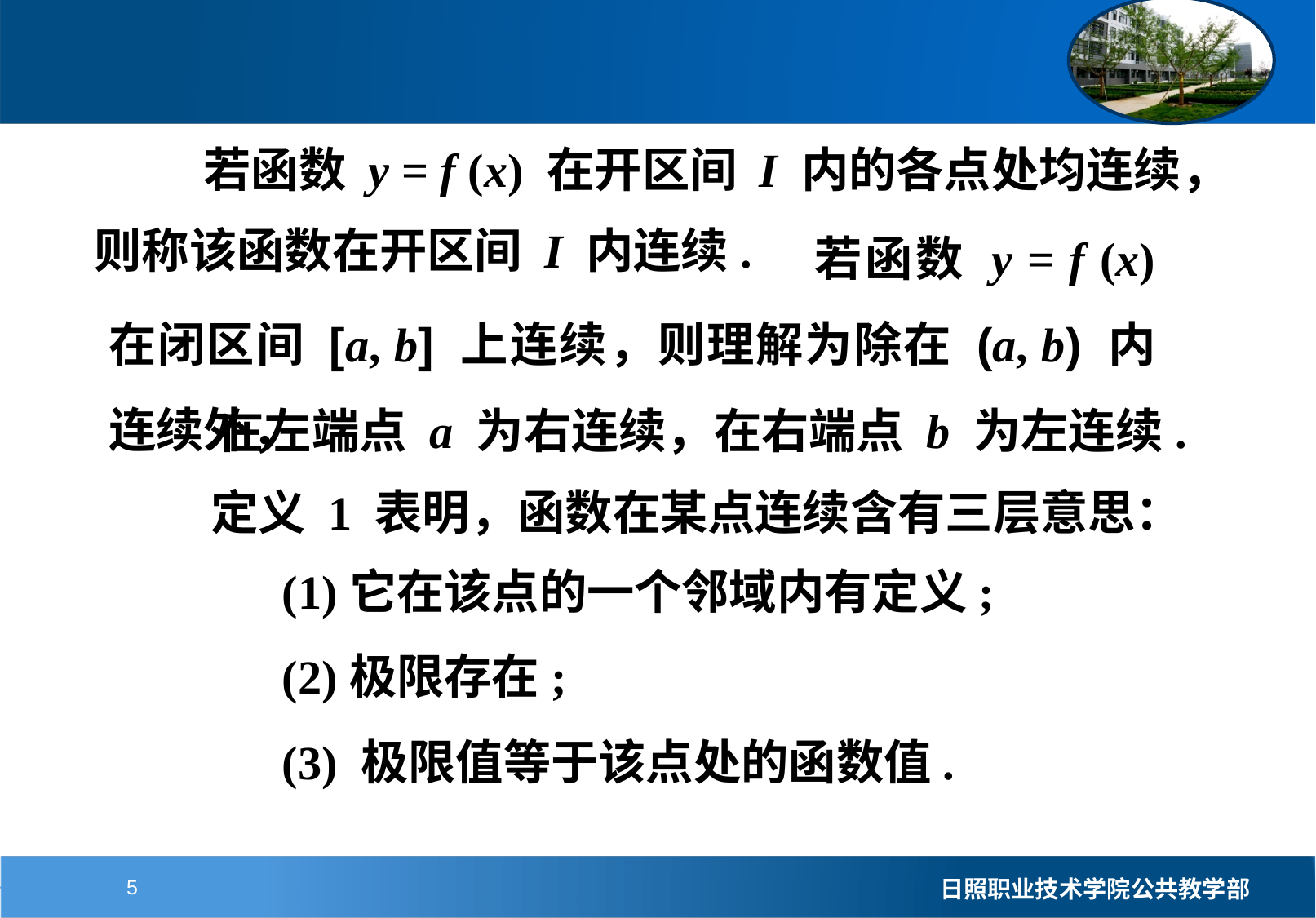

若函数 y = f (x) 在开区间 I 内的各点处均连续，
　　　　　　　　　　　　　　若函数 y = f (x) 在闭区间 [a, b] 上连续，则理解为除在 (a, b) 内连续外，
则称该函数在开区间 I 内连续.
在左端点 a 为右连续，在右端点 b 为左连续.
定义 1 表明，函数在某点连续含有三层意思：
(1)它在该点的一个邻域内有定义;
(2)极限存在;
(3) 极限值等于该点处的函数值.